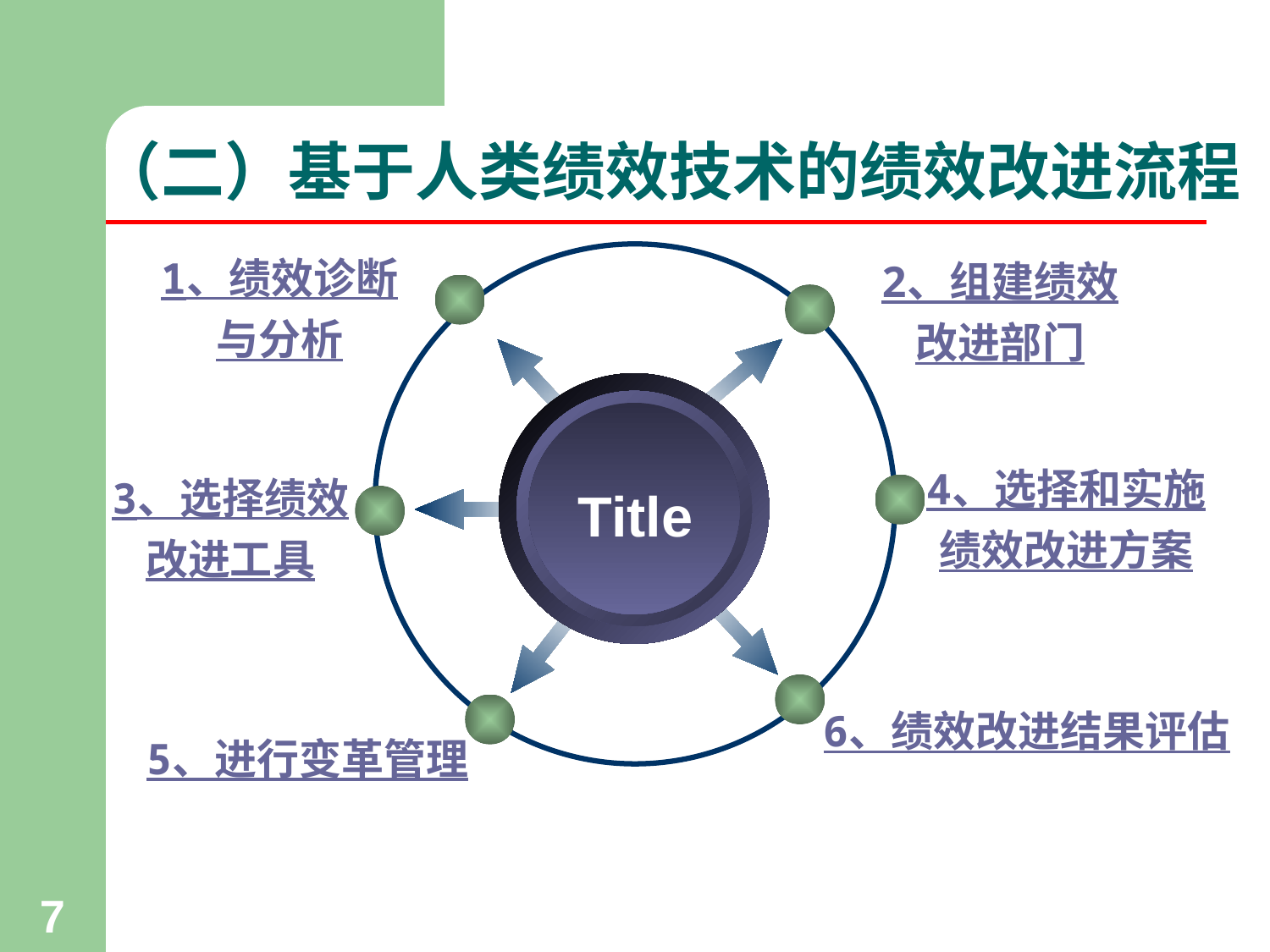

（二）基于人类绩效技术的绩效改进流程

1、绩效诊断
与分析
2、组建绩效
改进部门

4、选择和实施
绩效改进方案
3、选择绩效
改进工具
Title

6、绩效改进结果评估
5、进行变革管理
# 7